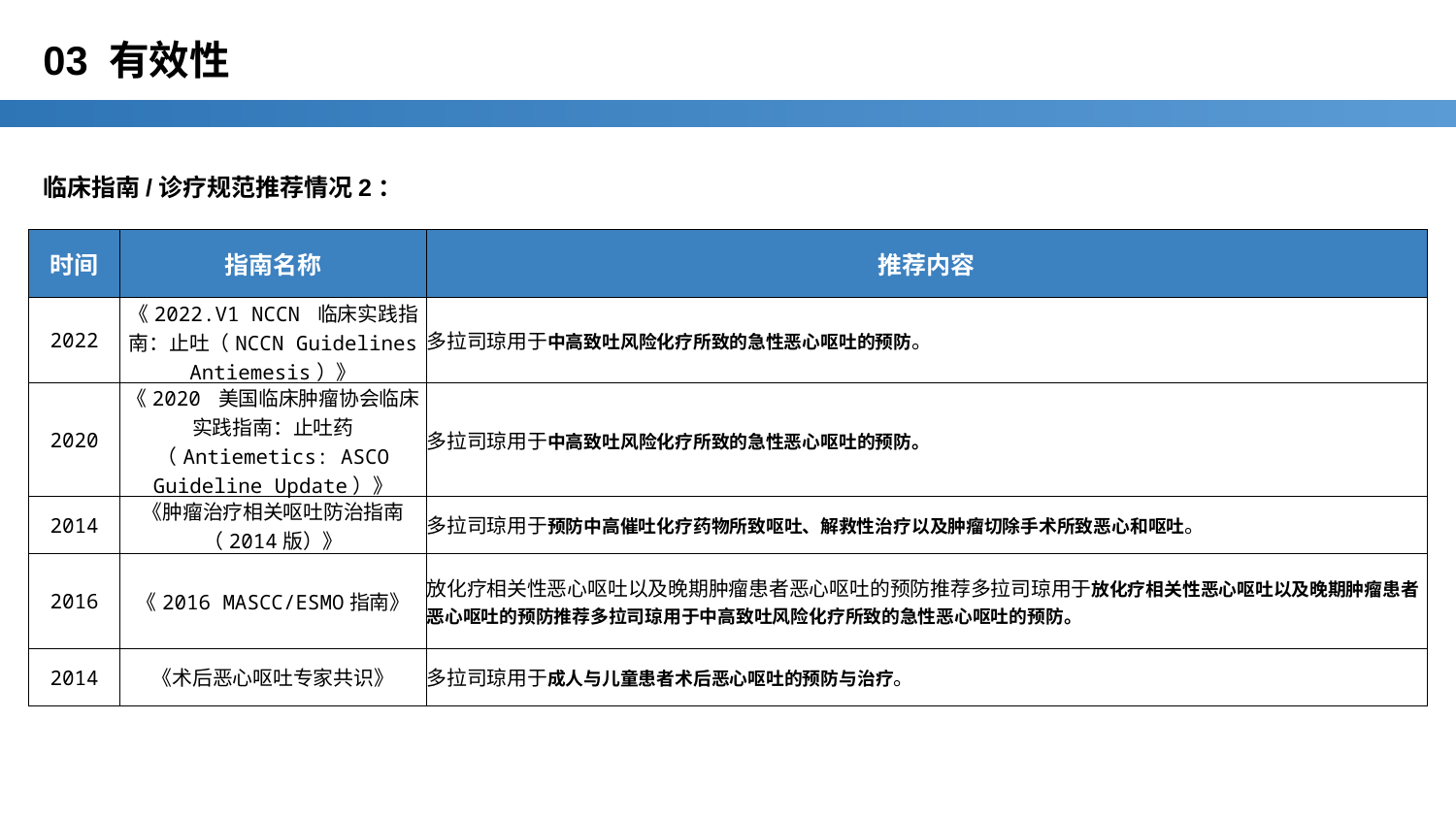

# 03 有效性
临床指南/诊疗规范推荐情况2：
| 时间 | 指南名称 | 推荐内容 |
| --- | --- | --- |
| 2022 | 《2022.V1 NCCN 临床实践指南：止吐（NCCN Guidelines Antiemesis）》 | 多拉司琼用于中高致吐风险化疗所致的急性恶心呕吐的预防。 |
| 2020 | 《2020 美国临床肿瘤协会临床实践指南：止吐药（Antiemetics: ASCO Guideline Update）》 | 多拉司琼用于中高致吐风险化疗所致的急性恶心呕吐的预防。 |
| 2014 | 《肿瘤治疗相关呕吐防治指南（2014版）》 | 多拉司琼用于预防中高催吐化疗药物所致呕吐、解救性治疗以及肿瘤切除手术所致恶心和呕吐。 |
| 2016 | 《2016 MASCC/ESMO指南》 | 放化疗相关性恶心呕吐以及晚期肿瘤患者恶心呕吐的预防推荐多拉司琼用于放化疗相关性恶心呕吐以及晚期肿瘤患者恶心呕吐的预防推荐多拉司琼用于中高致吐风险化疗所致的急性恶心呕吐的预防。 |
| 2014 | 《术后恶心呕吐专家共识》 | 多拉司琼用于成人与儿童患者术后恶心呕吐的预防与治疗。 |